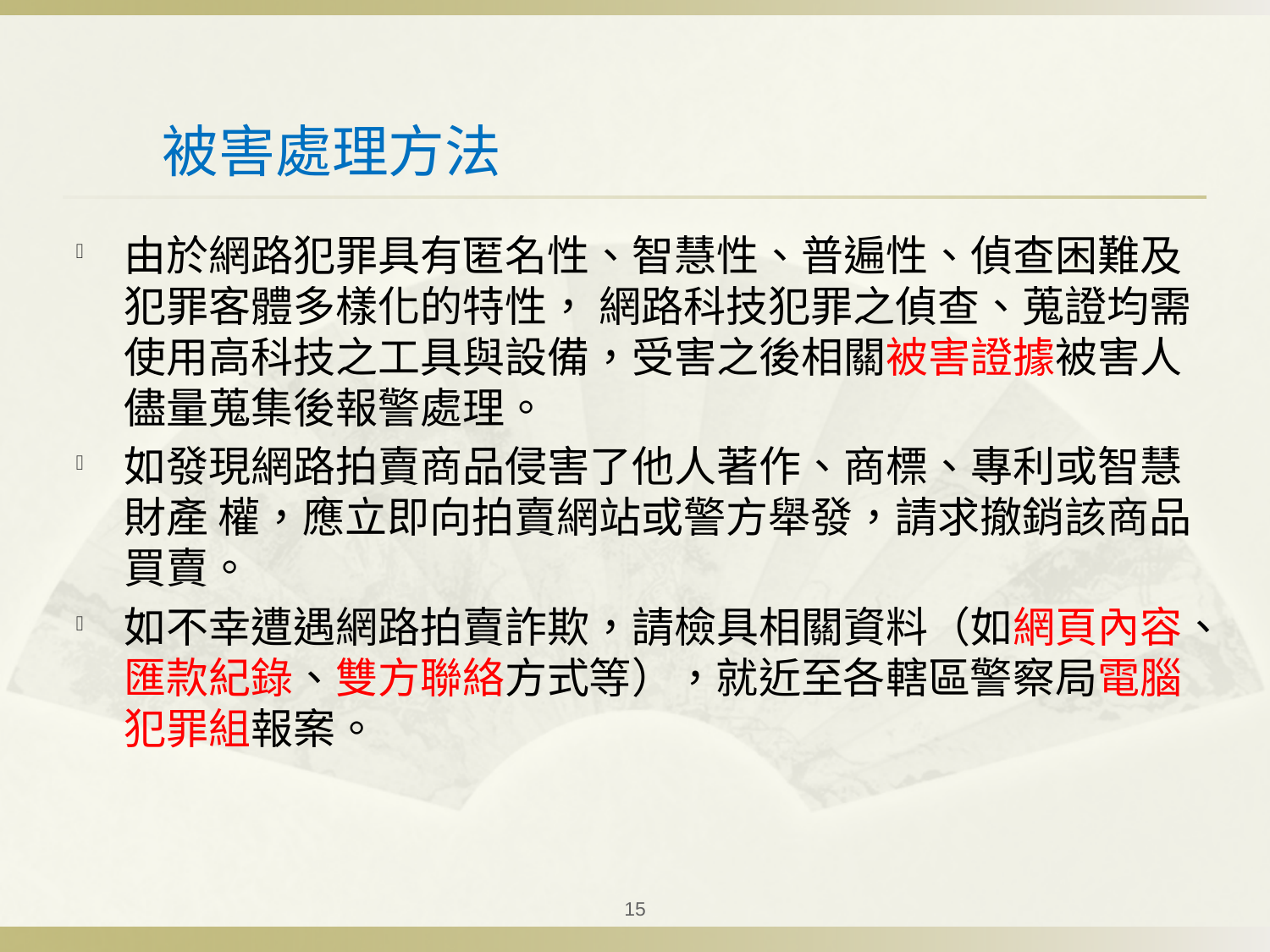

被害處理方法
由於網路犯罪具有匿名性、智慧性、普遍性、偵查困難及犯罪客體多樣化的特性， 網路科技犯罪之偵查、蒐證均需使用高科技之工具與設備，受害之後相關被害證據被害人儘量蒐集後報警處理。
如發現網路拍賣商品侵害了他人著作、商標、專利或智慧財產 權，應立即向拍賣網站或警方舉發，請求撤銷該商品買賣。
如不幸遭遇網路拍賣詐欺，請檢具相關資料（如網頁內容、匯款紀錄、雙方聯絡方式等），就近至各轄區警察局電腦犯罪組報案。
15